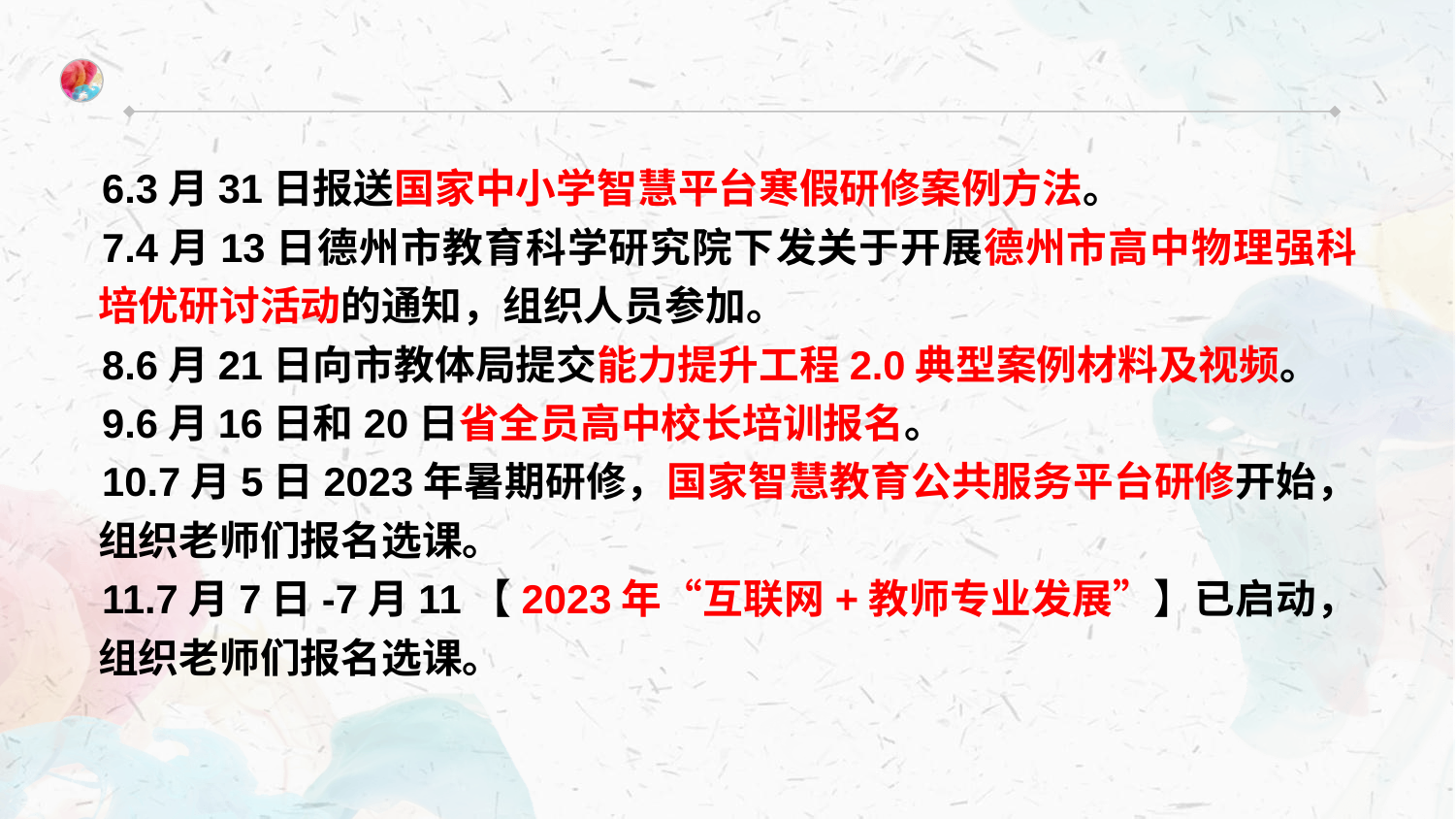

6.3月31日报送国家中小学智慧平台寒假研修案例方法。
7.4月13日德州市教育科学研究院下发关于开展德州市高中物理强科培优研讨活动的通知，组织人员参加。
8.6月21日向市教体局提交能力提升工程2.0典型案例材料及视频。
9.6月16日和20日省全员高中校长培训报名。
10.7月5日2023年暑期研修，国家智慧教育公共服务平台研修开始，组织老师们报名选课。
11.7月7日-7月11【2023年“互联网+教师专业发展”】已启动，组织老师们报名选课。